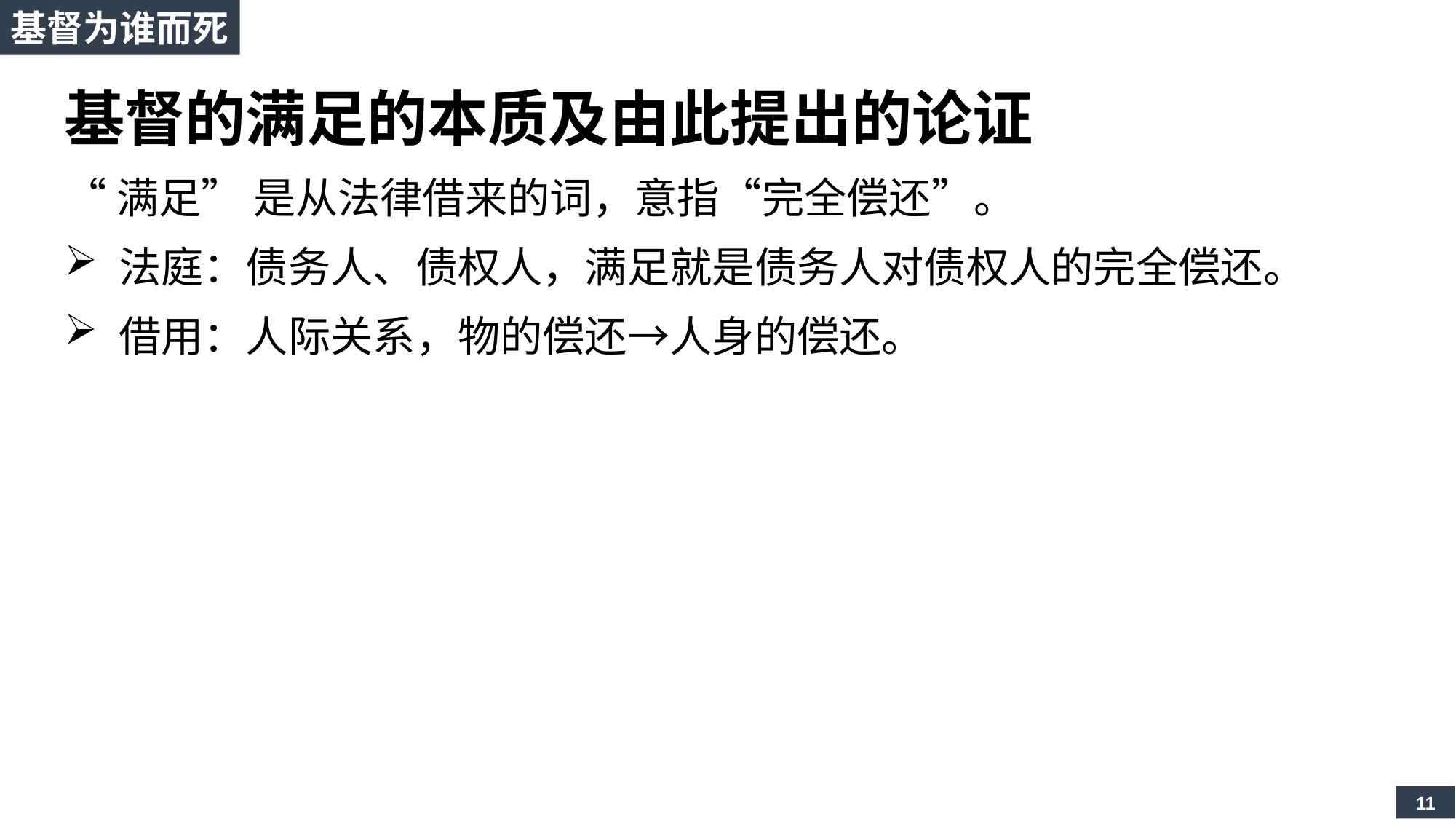

基督为谁而死
基督的满足的本质及由此提出的论证
“满足” 是从法律借来的词，意指“完全偿还”。
法庭：债务人、债权人，满足就是债务人对债权人的完全偿还。
借用：人际关系，物的偿还→人身的偿还。
11